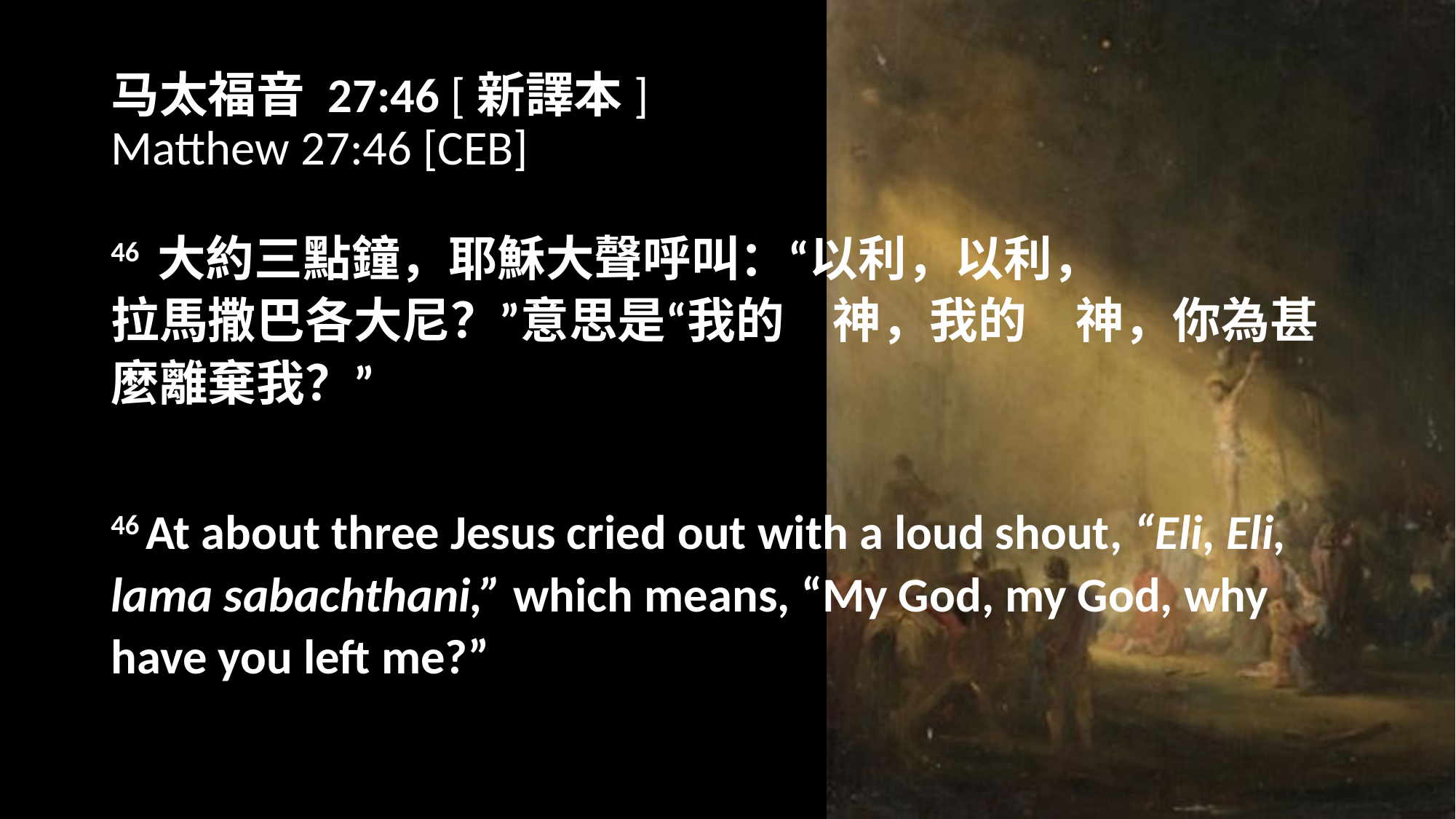

# 马太福音 27:46 [新譯本] Matthew 27:46 [CEB]
46 大約三點鐘，耶穌大聲呼叫：“以利，以利，
拉馬撒巴各大尼？”意思是“我的　神，我的　神，你為甚麼離棄我？”

46 At about three Jesus cried out with a loud shout, “Eli, Eli, lama sabachthani,” which means, “My God, my God, why have you left me?”